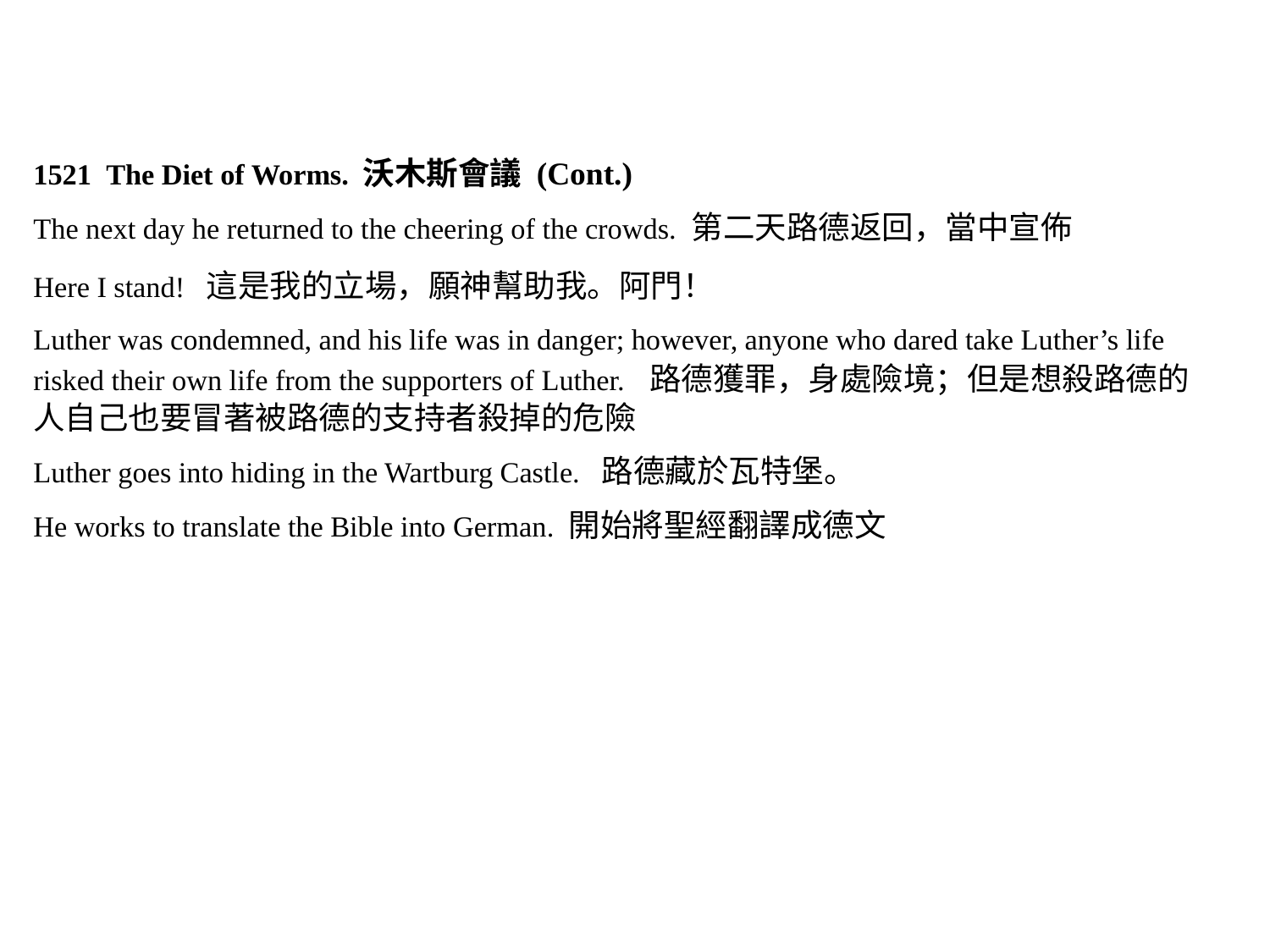

1521  The Diet of Worms. 沃木斯會議 (Cont.)
The next day he returned to the cheering of the crowds. 第二天路德返回，當中宣佈
Here I stand!  這是我的立場，願神幫助我。阿門！
Luther was condemned, and his life was in danger; however, anyone who dared take Luther’s life risked their own life from the supporters of Luther.  路德獲罪，身處險境；但是想殺路德的人自己也要冒著被路德的支持者殺掉的危險
Luther goes into hiding in the Wartburg Castle.  路德藏於瓦特堡。
He works to translate the Bible into German. 開始將聖經翻譯成德文